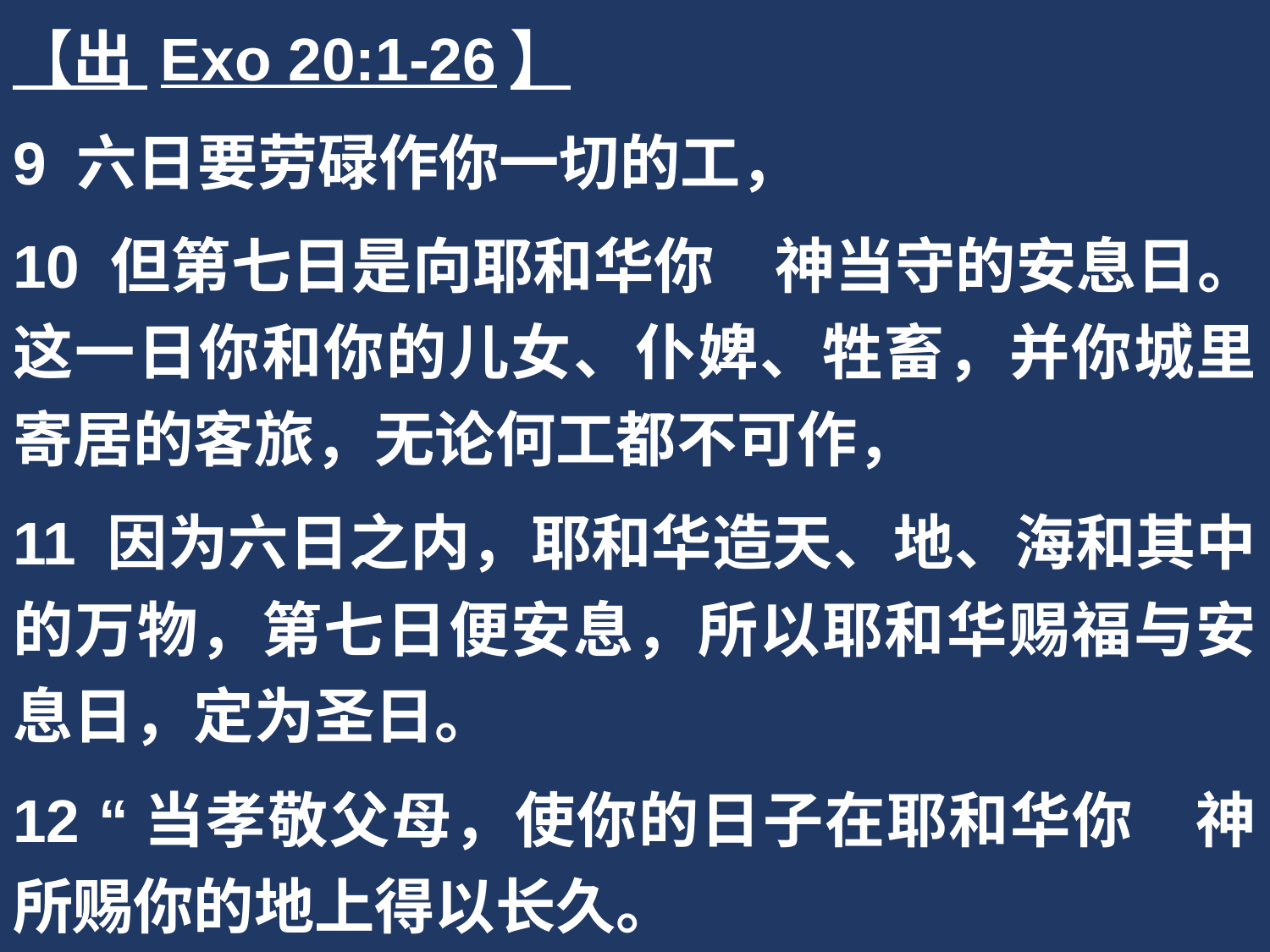

【出 Exo 20:1-26】
9 六日要劳碌作你一切的工，
10 但第七日是向耶和华你　神当守的安息日。这一日你和你的儿女、仆婢、牲畜，并你城里寄居的客旅，无论何工都不可作，
11 因为六日之内，耶和华造天、地、海和其中的万物，第七日便安息，所以耶和华赐福与安息日，定为圣日。
12 “当孝敬父母，使你的日子在耶和华你　神所赐你的地上得以长久。